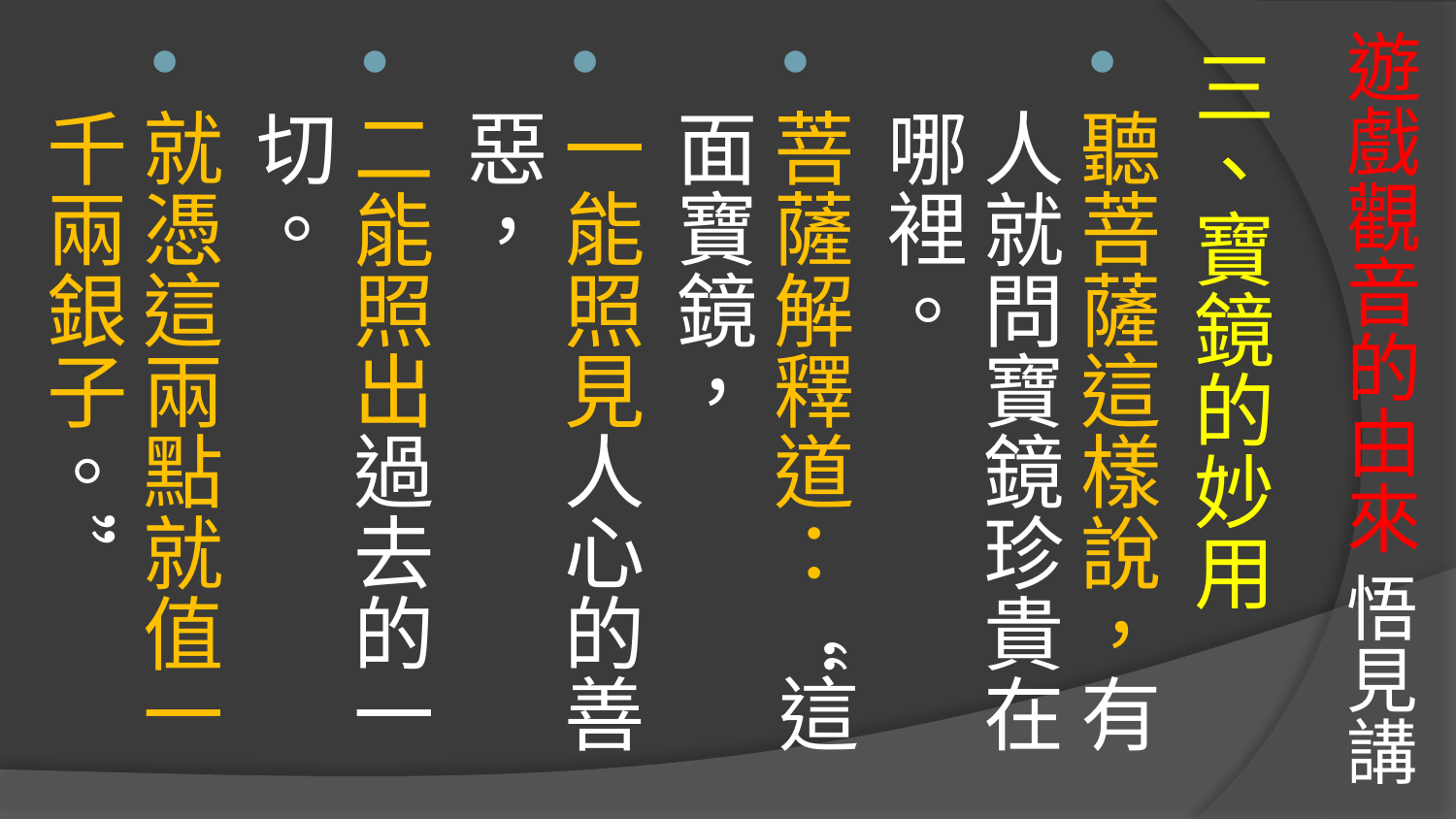

# 遊戲觀音的由來 悟見講
三、寶鏡的妙用
聽菩薩這樣說，有人就問寶鏡珍貴在哪裡。
菩薩解釋道：“這面寶鏡，
一能照見人心的善惡，
二能照出過去的一切。
就憑這兩點就值一千兩銀子。”